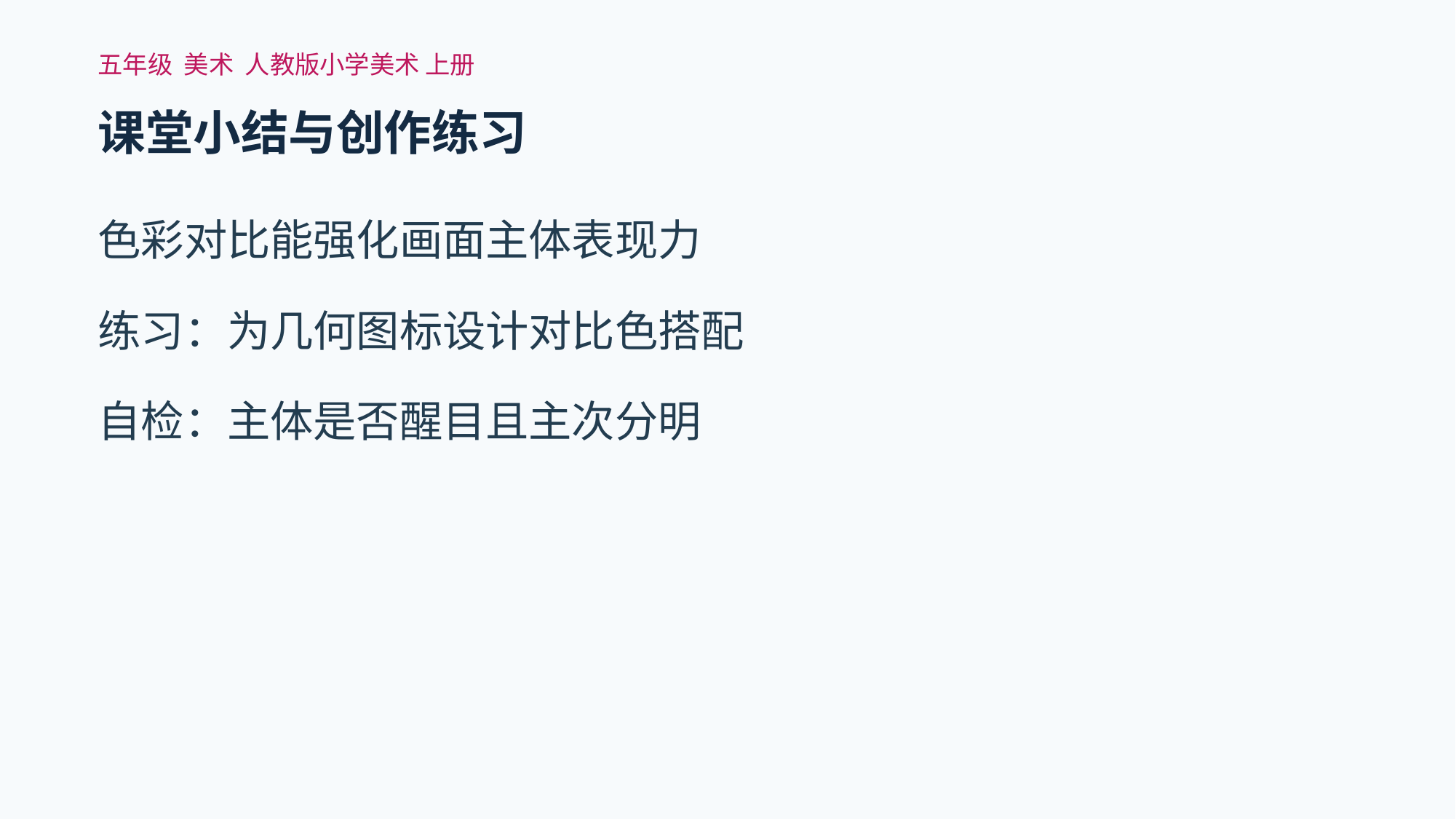

五年级  美术  人教版小学美术 上册
课堂小结与创作练习
色彩对比能强化画面主体表现力
练习：为几何图标设计对比色搭配
自检：主体是否醒目且主次分明